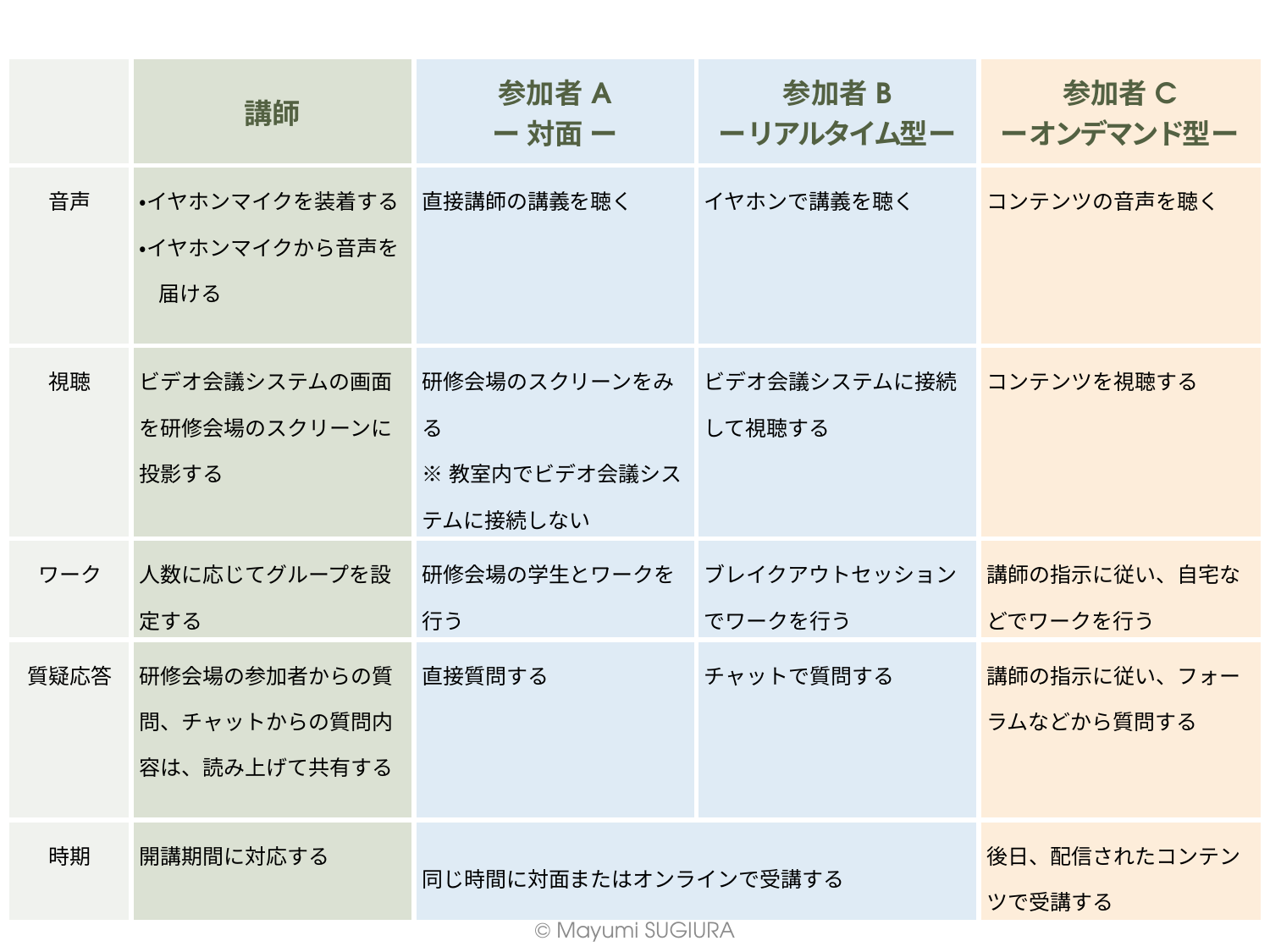

|  | 講師 | 参加者A ー 対面 ー | 参加者B ー リアルタイム型 ー | 参加者C ー オンデマンド型 ー |
| --- | --- | --- | --- | --- |
| 音声 | ・イヤホンマイクを装着する ・イヤホンマイクから音声を届ける | 直接講師の講義を聴く | イヤホンで講義を聴く | コンテンツの音声を聴く |
| 視聴 | ビデオ会議システムの画面を研修会場のスクリーンに投影する | 研修会場のスクリーンをみる ※教室内でビデオ会議システムに接続しない | ビデオ会議システムに接続して視聴する | コンテンツを視聴する |
| ワーク | 人数に応じてグループを設定する | 研修会場の学生とワークを行う | ブレイクアウトセッションでワークを行う | 講師の指示に従い、自宅などでワークを行う |
| 質疑応答 | 研修会場の参加者からの質問、チャットからの質問内容は、読み上げて共有する | 直接質問する | チャットで質問する | 講師の指示に従い、フォーラムなどから質問する |
| 時期 | 開講期間に対応する | 同じ時間に対面またはオンラインで受講する |  | 後日、配信されたコンテンツで受講する |

1
©︎ Mayumi SUGIURA